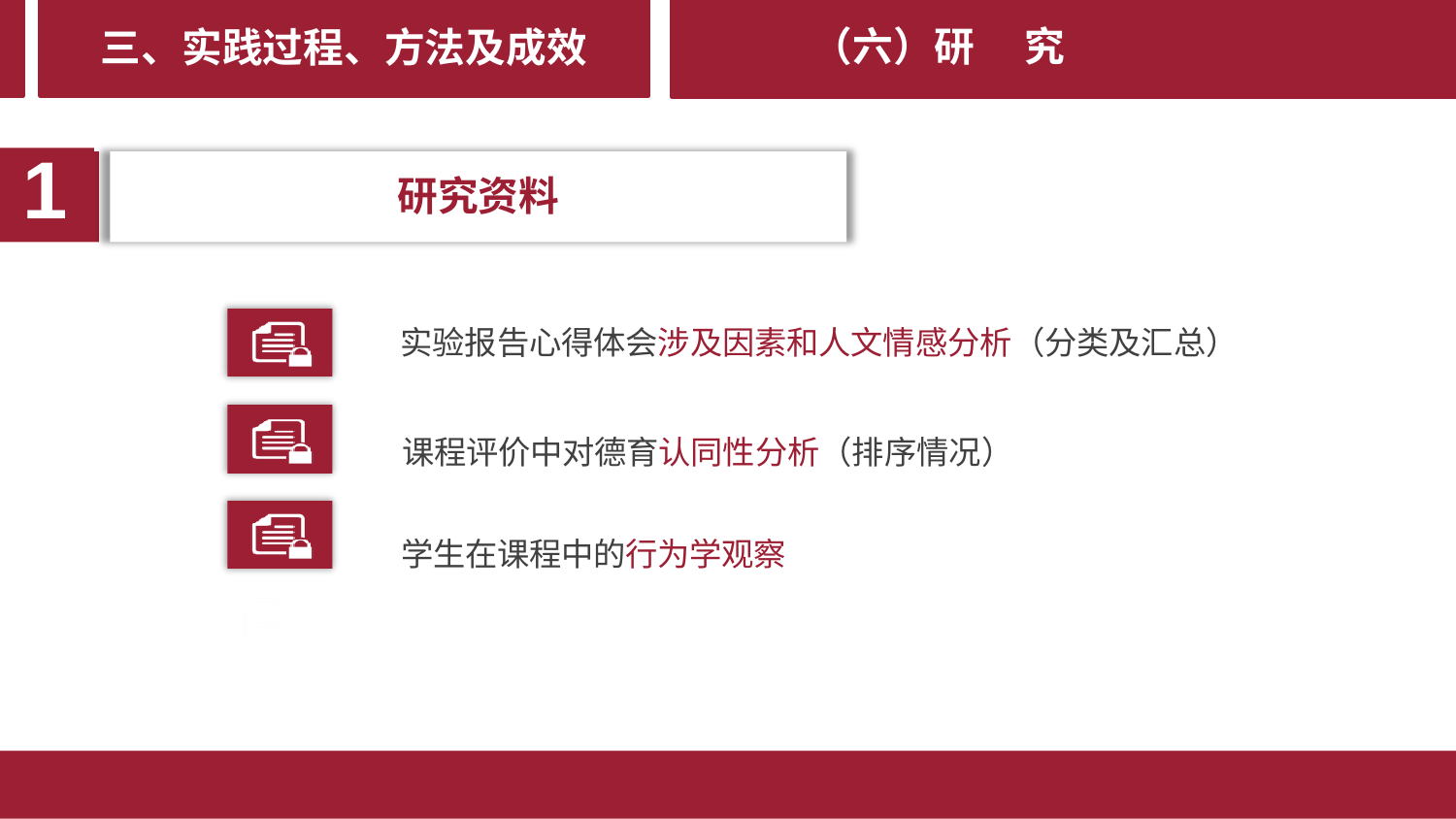

# （六）研	究
三、实践过程、方法及成效
1

研究资料

实验报告心得体会涉及因素和人文情感分析（分类及汇总）
课程评价中对德育认同性分析（排序情况） 学生在课程中的行为学观察